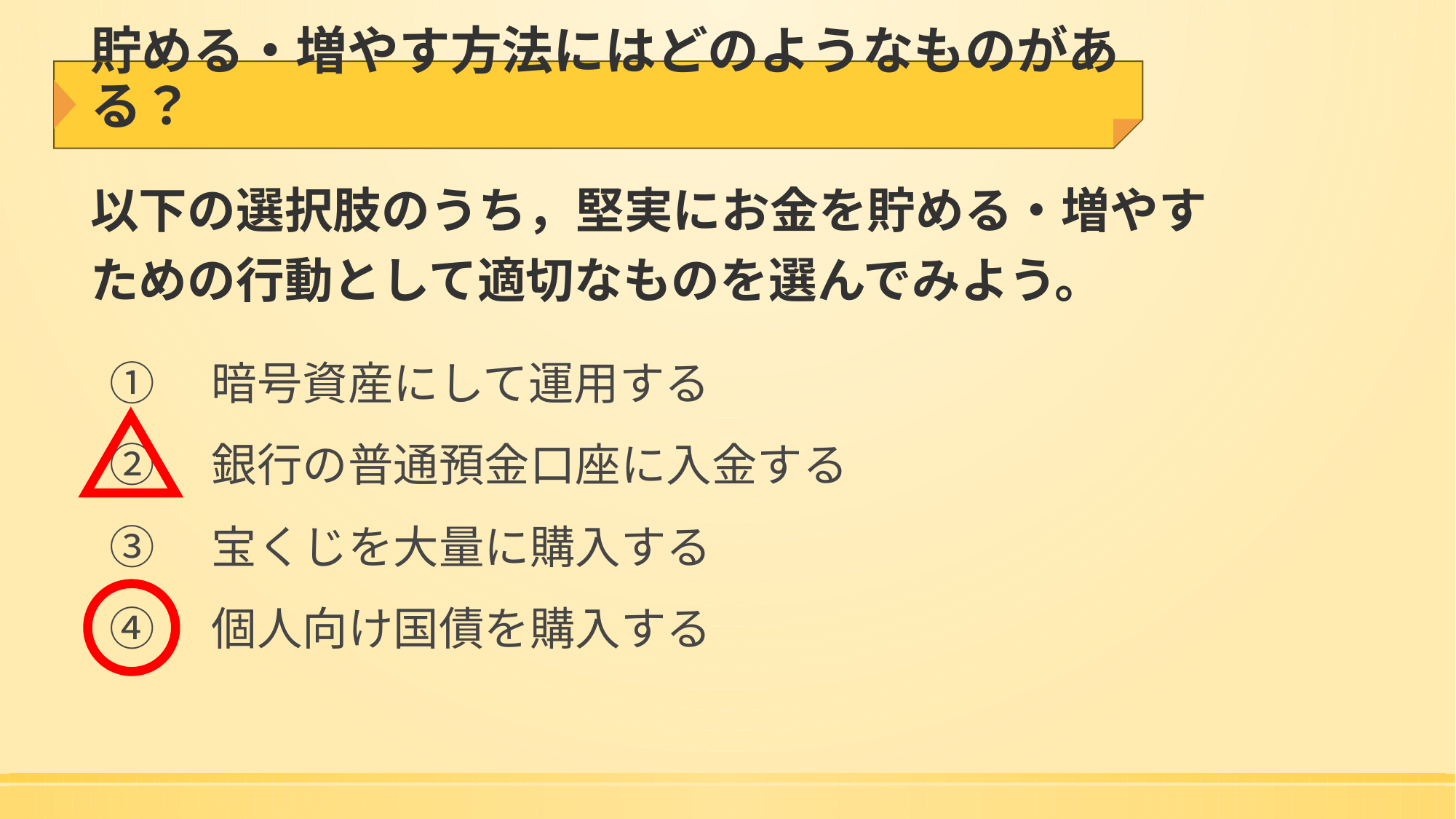

# 貯める・増やす方法にはどのようなものがある？
以下の選択肢のうち，堅実にお金を貯める・増やすための行動として適切なものを選んでみよう。
①　暗号資産にして運用する
②　銀行の普通預金口座に入金する
③　宝くじを大量に購入する
④　個人向け国債を購入する